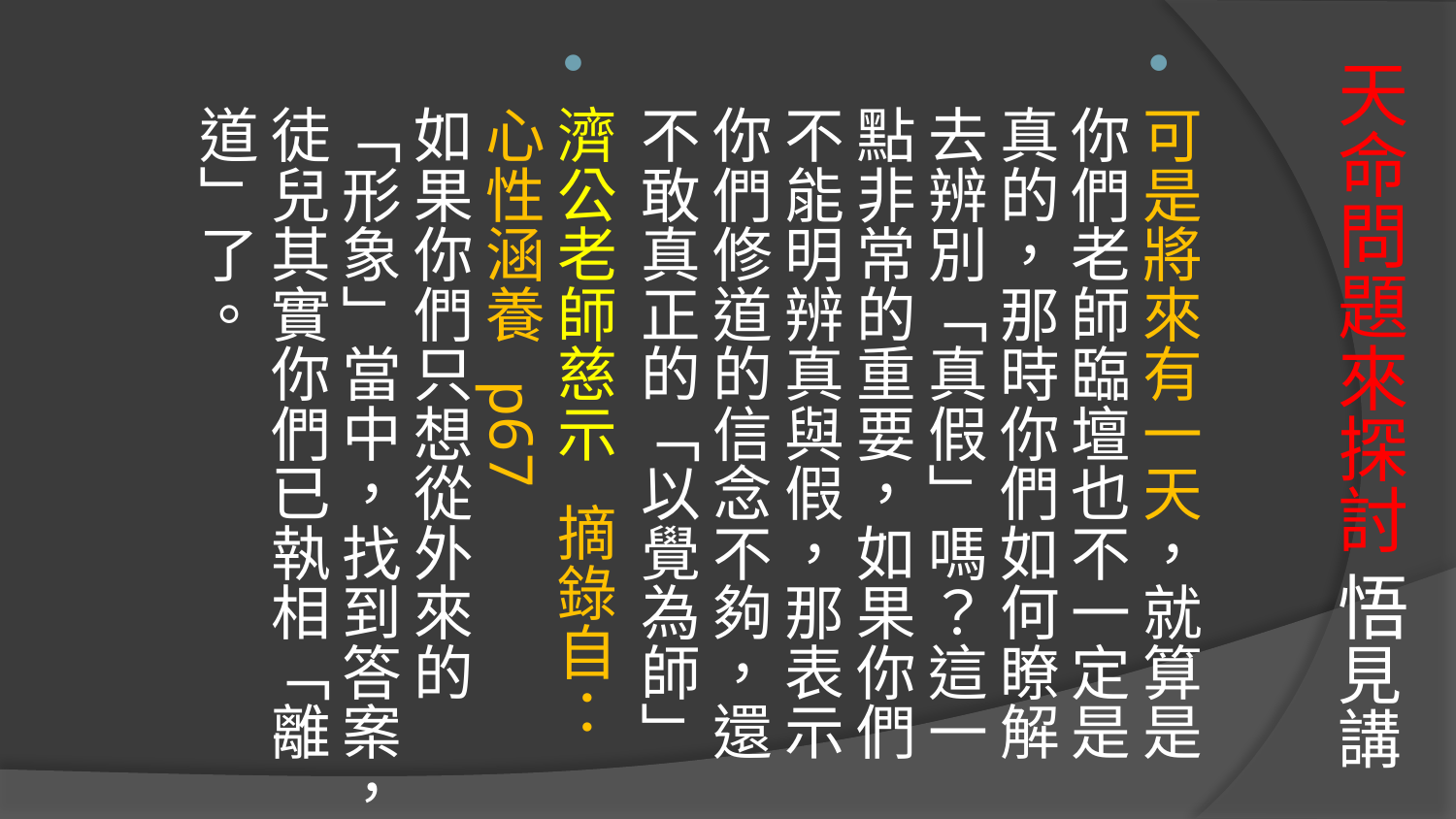

可是將來有一天，就算是你們老師臨壇也不一定是真的，那時你們如何瞭解去辨別「真假」嗎？這一點非常的重要，如果你們不能明辨真與假，那表示你們修道的信念不夠，還不敢真正的「以覺為師」
濟公老師慈示   摘錄自：心性涵養  p67
如果你們只想從外來的「形象」當中，找到答案，徒兒其實你們已執相「離道」了。

# 天命問題來探討 悟見講